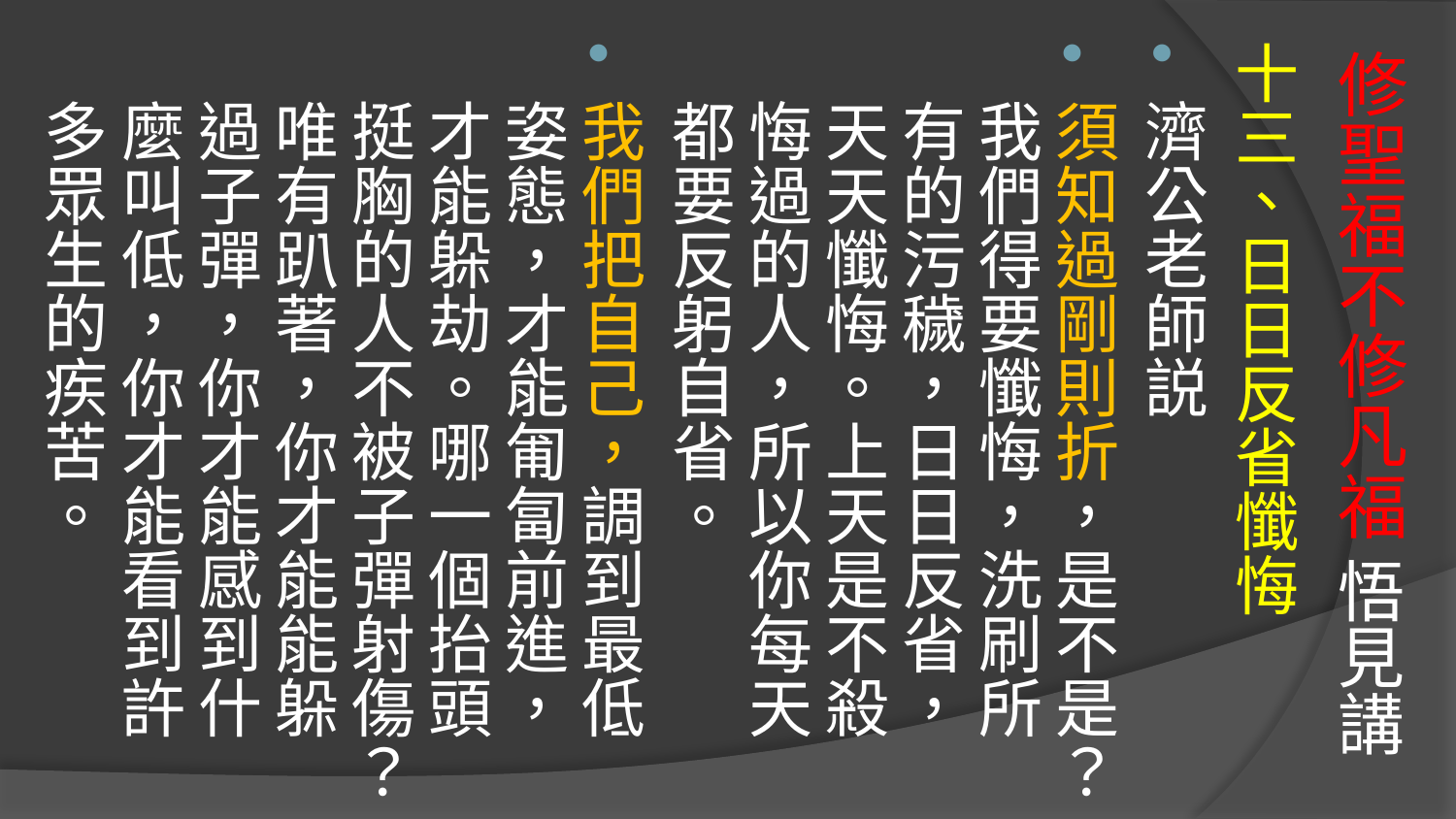

# 修聖福不修凡福 悟見講
十三、日日反省懺悔
濟公老師説
須知過剛則折，是不是？我們得要懺悔，洗刷所有的污穢，日日反省，天天懺悔。上天是不殺悔過的人，所以你每天都要反躬自省。
我們把自己，調到最低姿態，才能匍匐前進，才能躲劫。哪一個抬頭挺胸的人不被子彈射傷？唯有趴著，你才能能躲過子彈，你才能感到什麼叫低，你才能看到許多眾生的疾苦。